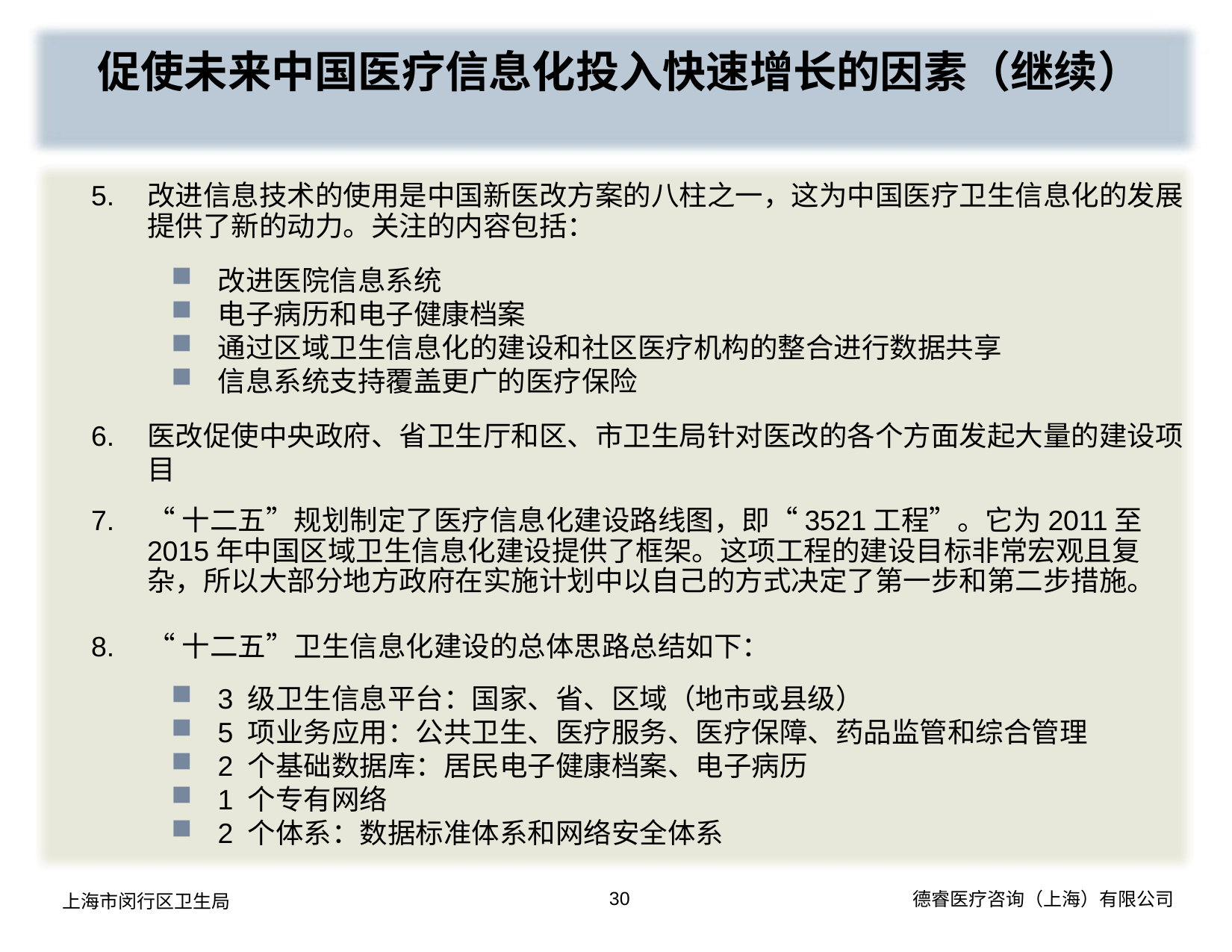

促使未来中国医疗信息化投入快速增长的因素（继续）
改进信息技术的使用是中国新医改方案的八柱之一，这为中国医疗卫生信息化的发展提供了新的动力。关注的内容包括：
改进医院信息系统
电子病历和电子健康档案
通过区域卫生信息化的建设和社区医疗机构的整合进行数据共享
信息系统支持覆盖更广的医疗保险
医改促使中央政府、省卫生厅和区、市卫生局针对医改的各个方面发起大量的建设项目
“十二五”规划制定了医疗信息化建设路线图，即“3521工程”。它为2011至2015年中国区域卫生信息化建设提供了框架。这项工程的建设目标非常宏观且复杂，所以大部分地方政府在实施计划中以自己的方式决定了第一步和第二步措施。
“十二五”卫生信息化建设的总体思路总结如下：
3 级卫生信息平台：国家、省、区域（地市或县级）
5 项业务应用：公共卫生、医疗服务、医疗保障、药品监管和综合管理
2 个基础数据库：居民电子健康档案、电子病历
1 个专有网络
2 个体系：数据标准体系和网络安全体系
30